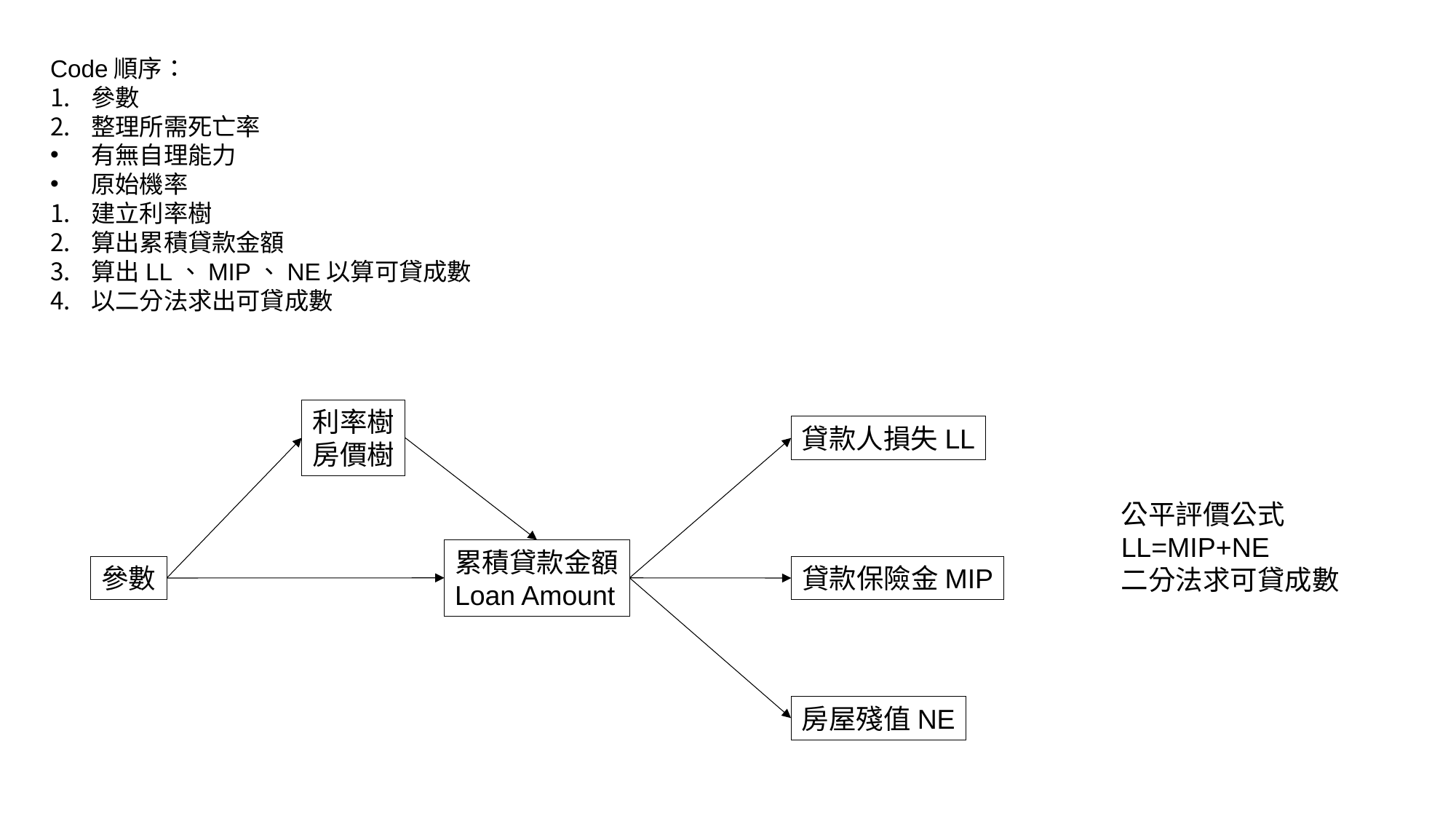

Code順序：
參數
整理所需死亡率
有無自理能力
原始機率
建立利率樹
算出累積貸款金額
算出LL、MIP、NE以算可貸成數
以二分法求出可貸成數
利率樹
房價樹
貸款人損失LL
公平評價公式
LL=MIP+NE
二分法求可貸成數
累積貸款金額
Loan Amount
貸款保險金MIP
參數
房屋殘值NE